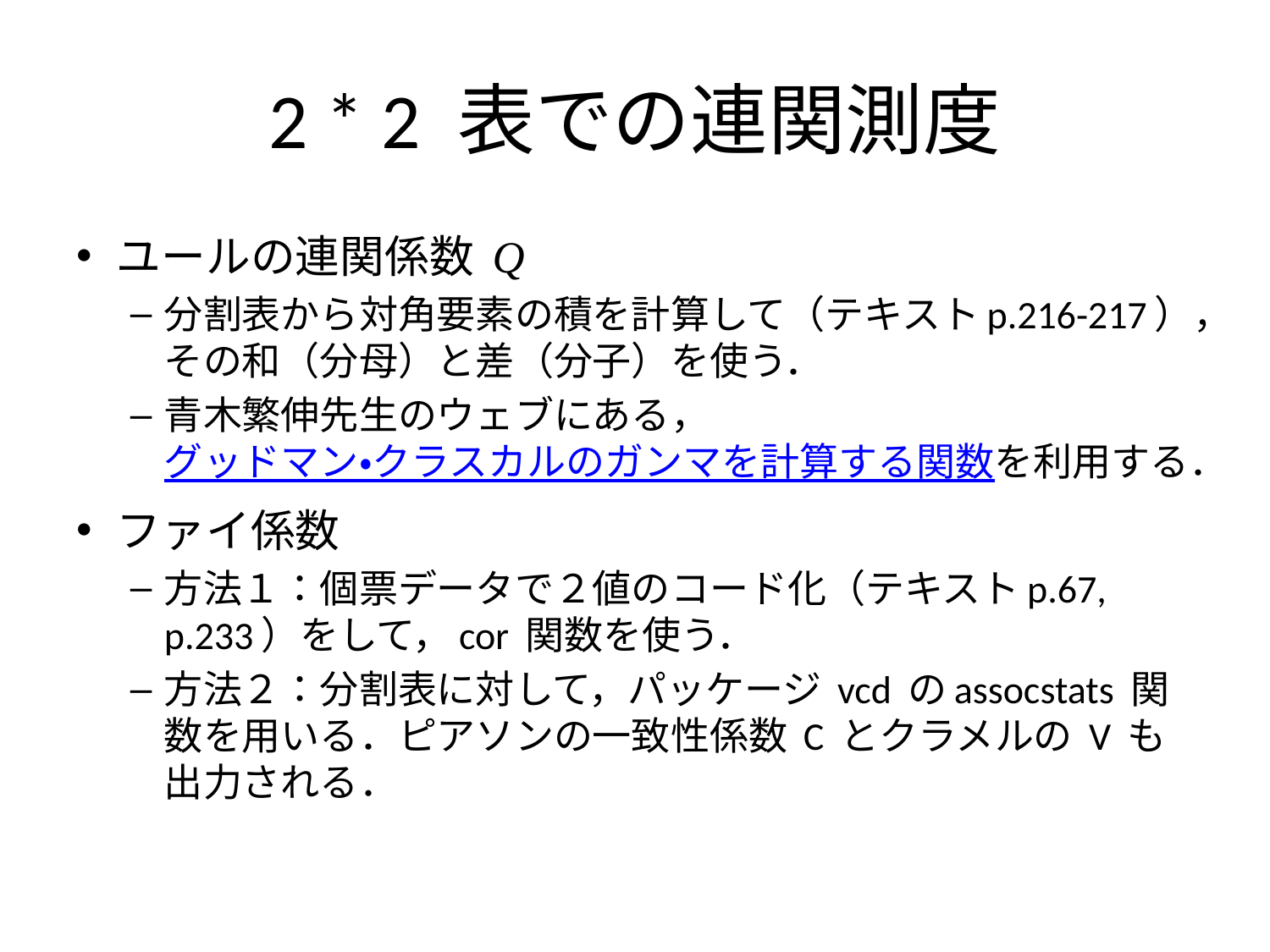

# 2 * 2 表での連関測度
ユールの連関係数 Q
分割表から対角要素の積を計算して（テキストp.216-217），その和（分母）と差（分子）を使う．
青木繁伸先生のウェブにある，グッドマン・クラスカルのガンマを計算する関数を利用する．
ファイ係数
方法１：個票データで２値のコード化（テキストp.67, p.233）をして，cor 関数を使う．
方法２：分割表に対して，パッケージ vcd のassocstats 関数を用いる．ピアソンの一致性係数 C とクラメルの V も出力される．